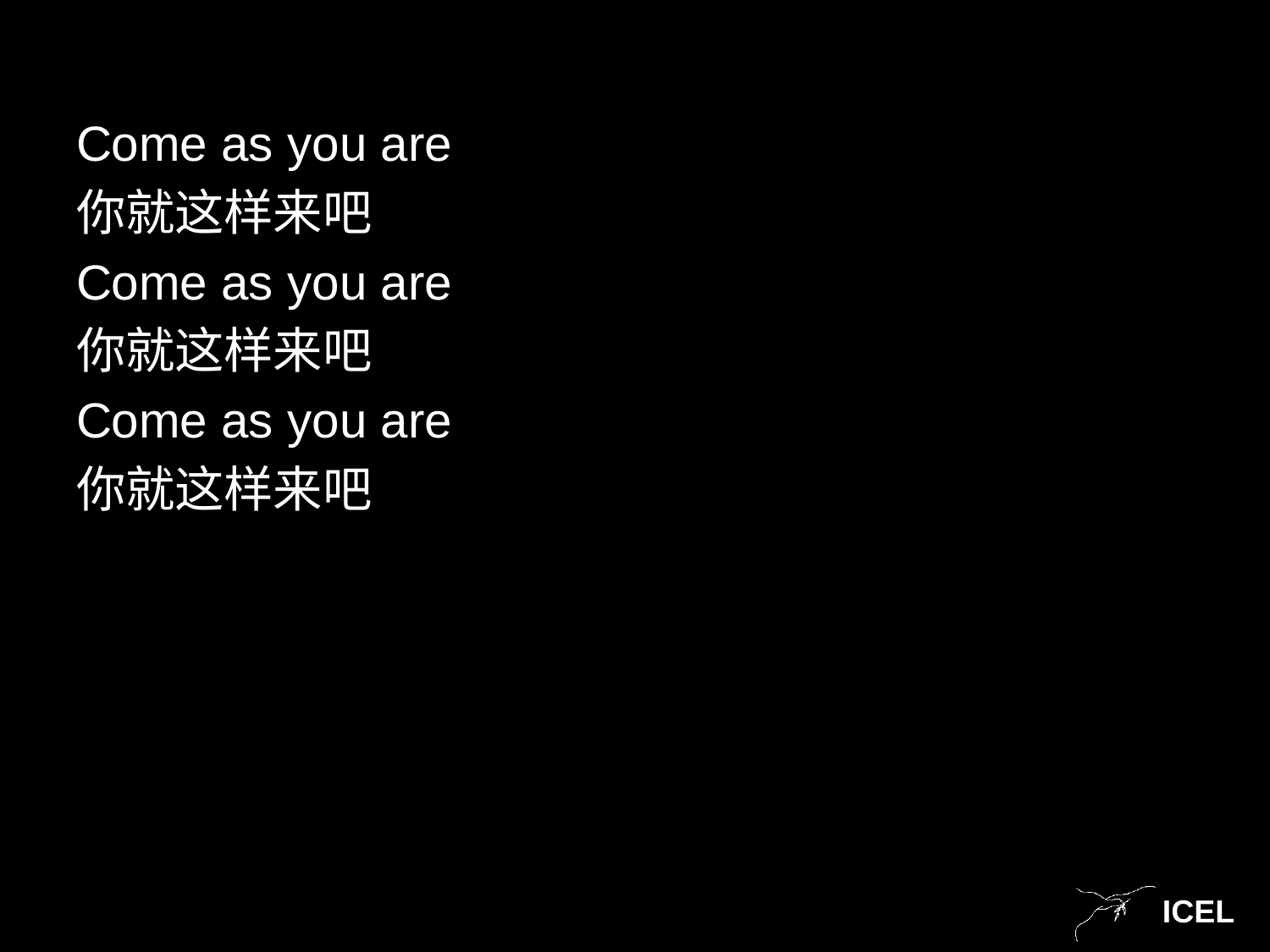

Come as you are
你就这样来吧
Come as you are
你就这样来吧
Come as you are
你就这样来吧